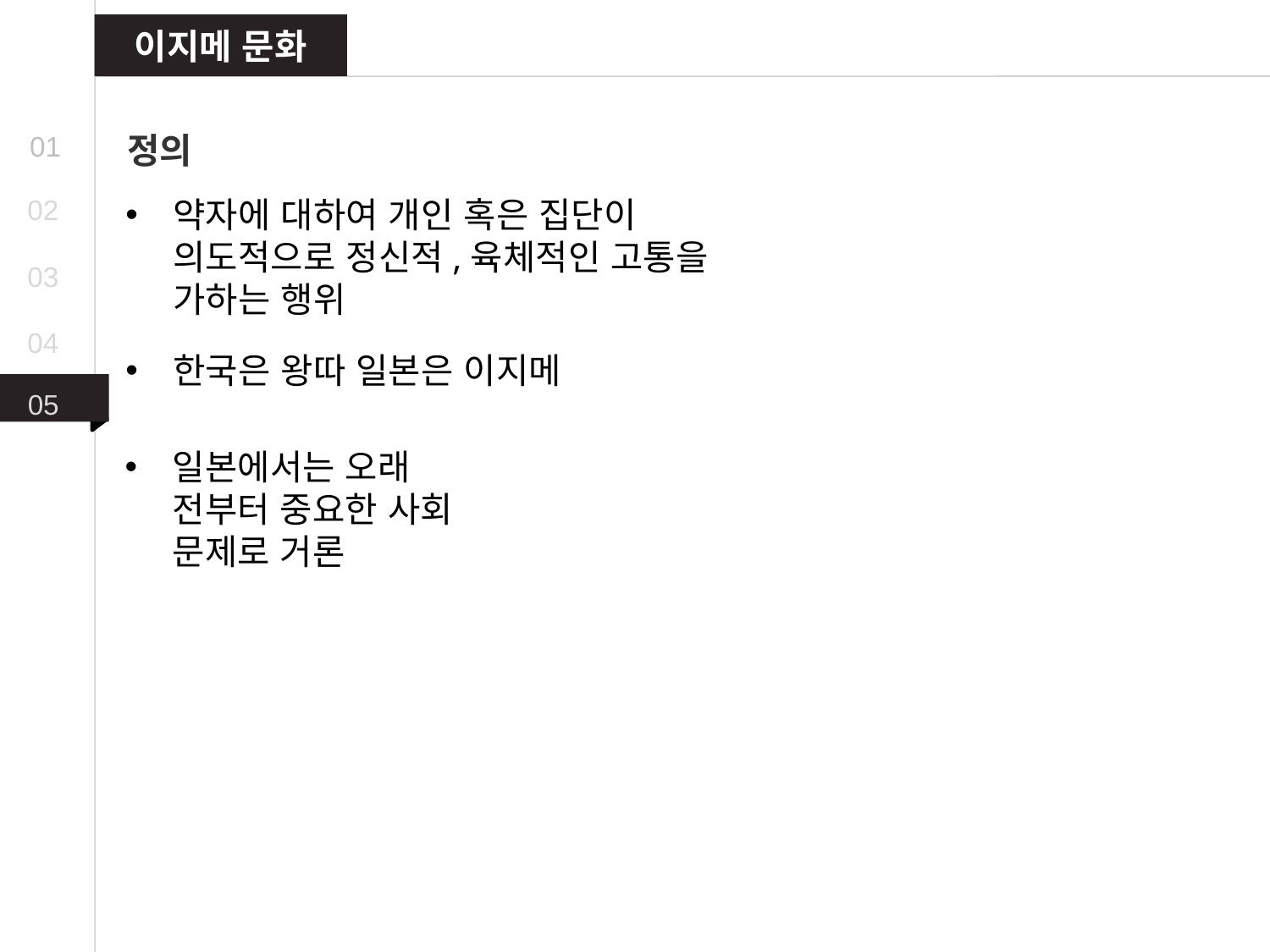

이지메 문화
정의
01
02
약자에 대하여 개인 혹은 집단이 의도적으로 정신적,육체적인 고통을 가하는 행위
03
04
한국은 왕따 일본은 이지메

05

일본에서는 오래 전부터 중요한 사회 문제로 거론